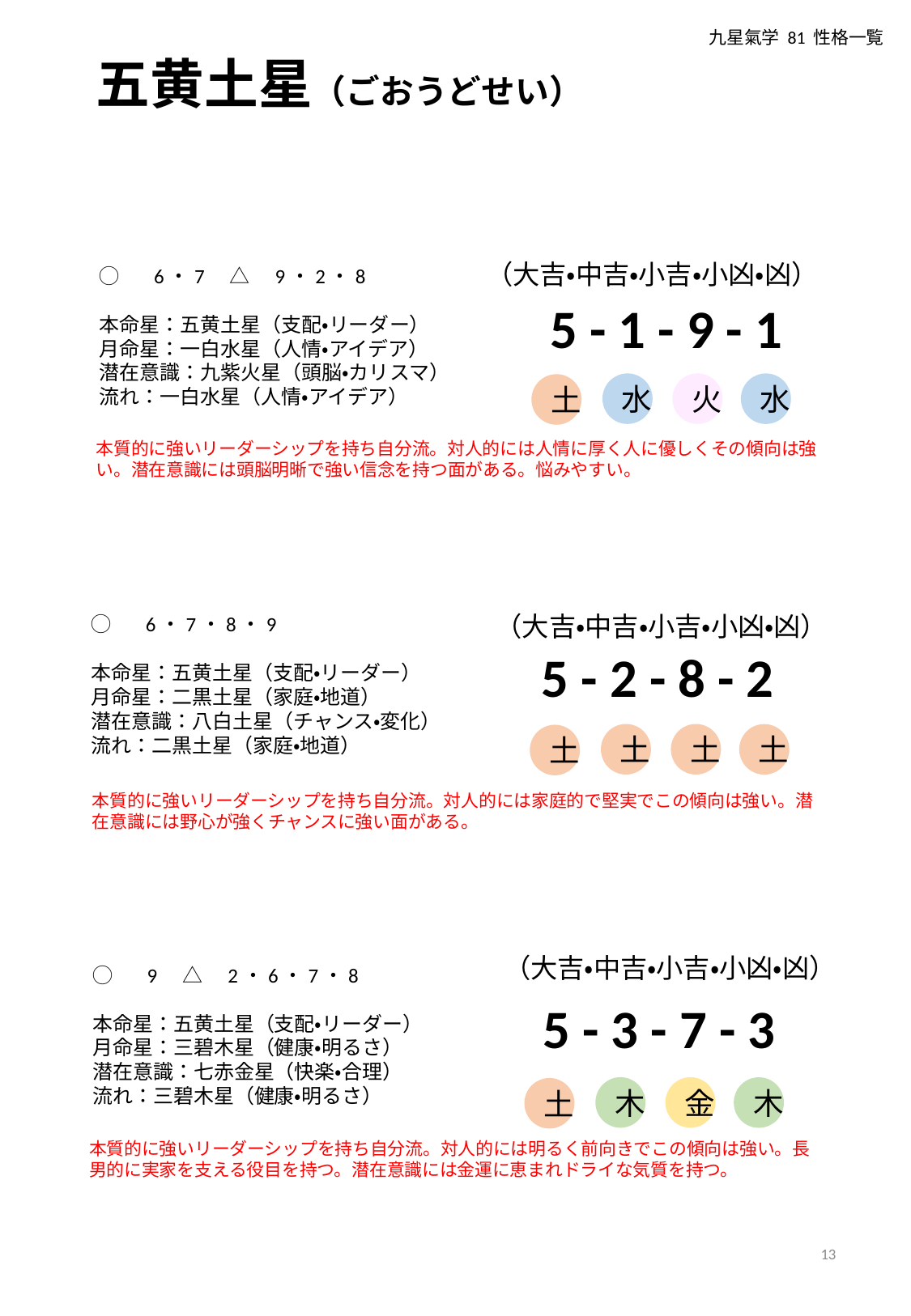

九星氣学 81 性格一覧
五黄土星（ごおうどせい）
（大吉・中吉・小吉・小凶・凶）
◯　 6・7　△　9・2・8

本命星：五黄土星（支配・リーダー）
月命星：一白水星（人情・アイデア）
潜在意識：九紫火星（頭脳・カリスマ）
流れ：一白水星（人情・アイデア）
5 - 1 - 9 - 1
水
火
水
土
本質的に強いリーダーシップを持ち自分流。対人的には人情に厚く人に優しくその傾向は強い。潜在意識には頭脳明晰で強い信念を持つ面がある。悩みやすい。
（大吉・中吉・小吉・小凶・凶）
◯　 6・7・8・9

本命星：五黄土星（支配・リーダー）
月命星：二黒土星（家庭・地道）
潜在意識：八白土星（チャンス・変化）
流れ：二黒土星（家庭・地道）
5 - 2 - 8 - 2
土
土
土
土
本質的に強いリーダーシップを持ち自分流。対人的には家庭的で堅実でこの傾向は強い。潜在意識には野心が強くチャンスに強い面がある。
（大吉・中吉・小吉・小凶・凶）
◯　 9　△　2・6・7・8

本命星：五黄土星（支配・リーダー）
月命星：三碧木星（健康・明るさ）
潜在意識：七赤金星（快楽・合理）
流れ：三碧木星（健康・明るさ）
5 - 3 - 7 - 3
木
金
木
土
本質的に強いリーダーシップを持ち自分流。対人的には明るく前向きでこの傾向は強い。長男的に実家を支える役目を持つ。潜在意識には金運に恵まれドライな気質を持つ。
13